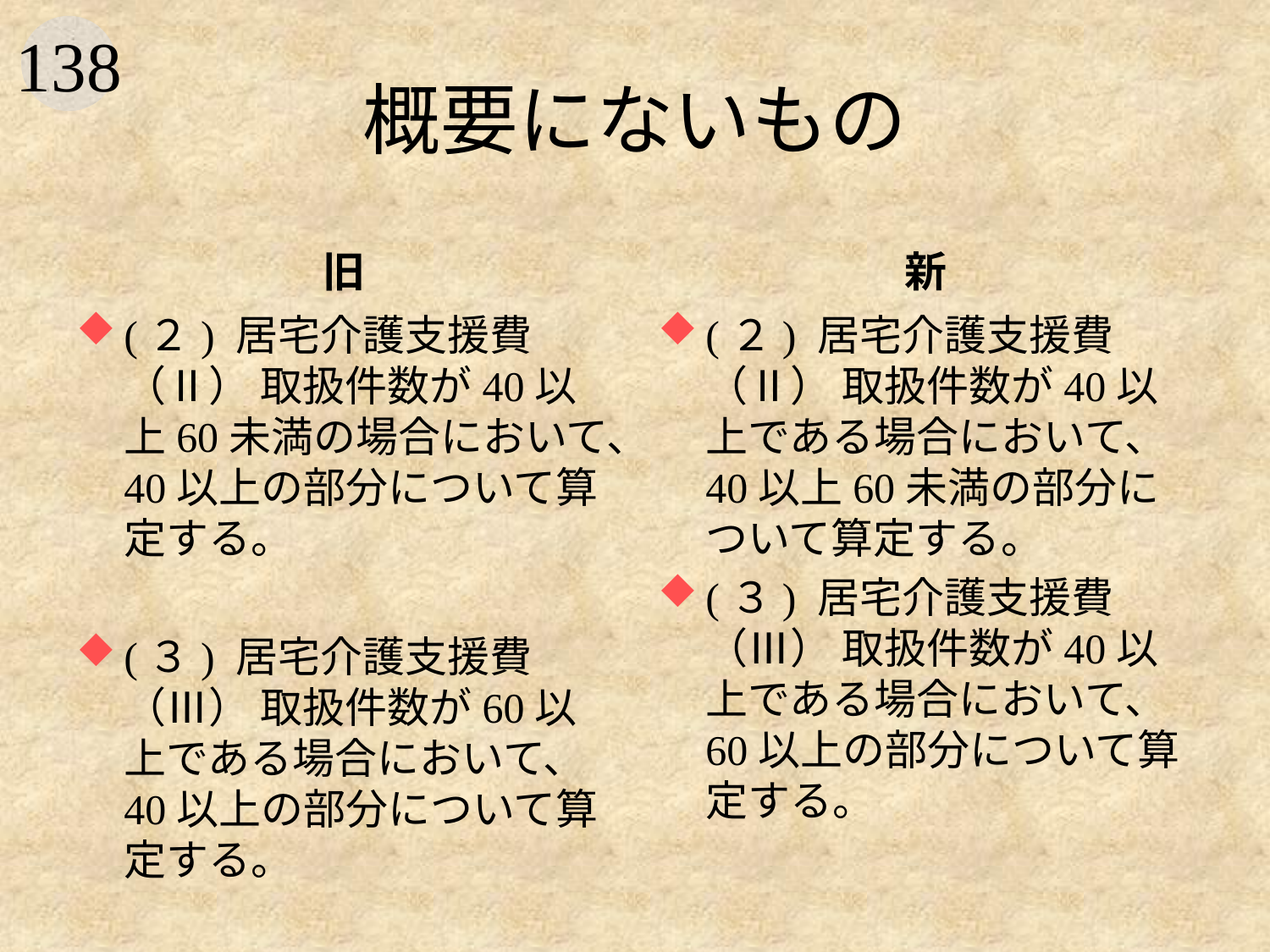

# 概要にないもの
旧
新
(２) 居宅介護支援費（Ⅱ） 取扱件数が40以上60未満の場合において、40以上の部分について算定する。

(３) 居宅介護支援費（Ⅲ） 取扱件数が60以上である場合において、40以上の部分について算定する。
(２) 居宅介護支援費（Ⅱ） 取扱件数が40以上である場合において、40以上60未満の部分について算定する。
(３) 居宅介護支援費（Ⅲ） 取扱件数が40以上である場合において、60以上の部分について算定する。